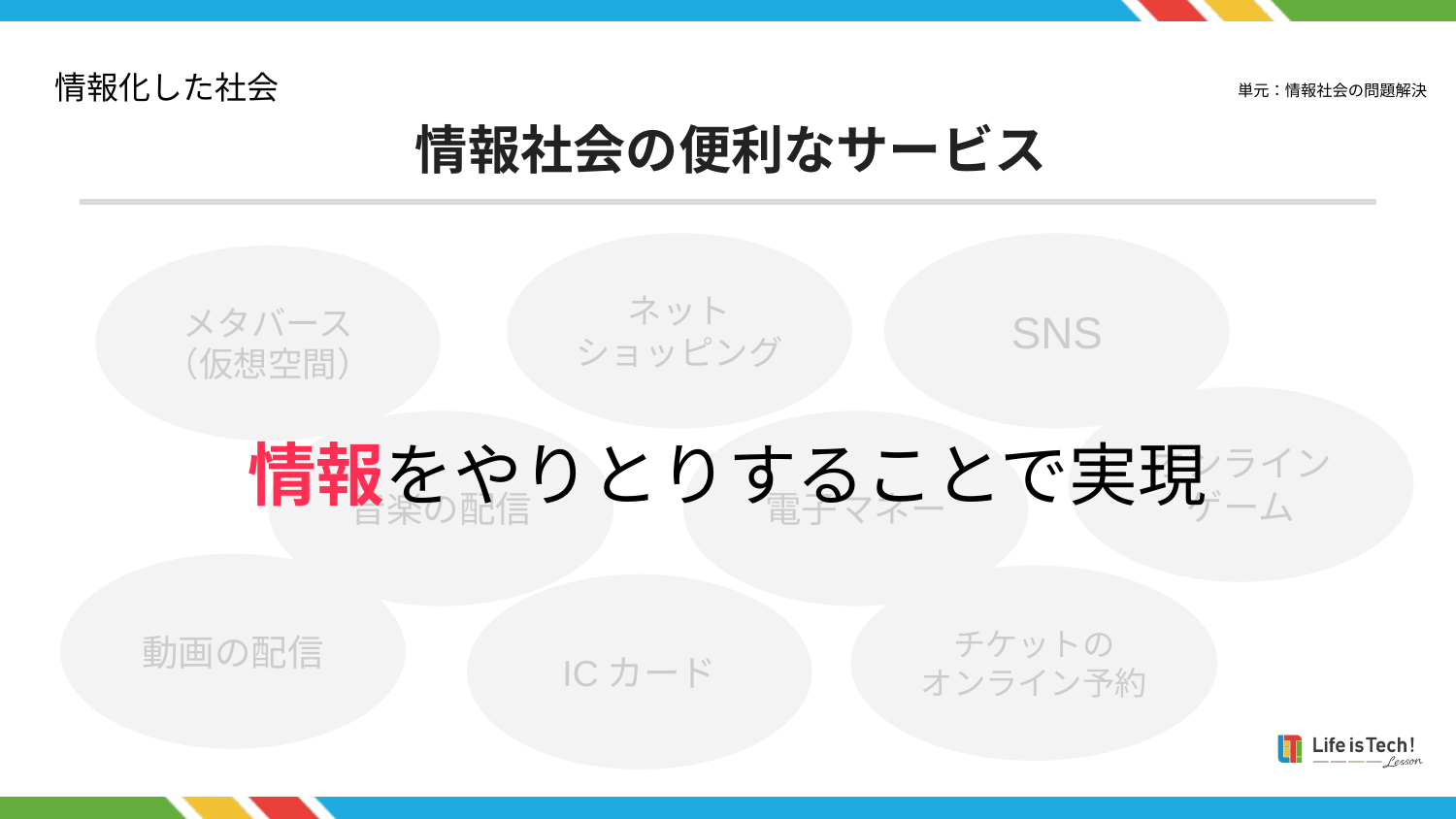

# 情報化した社会
単元：情報社会の問題解決
1
情報社会の便利なサービス
ネット
ショッピング
SNS
メタバース
（仮想空間）
情報をやりとりすることで実現
オンライン
ゲーム
電子マネー
音楽の配信
動画の配信
チケットの
オンライン予約
ICカード